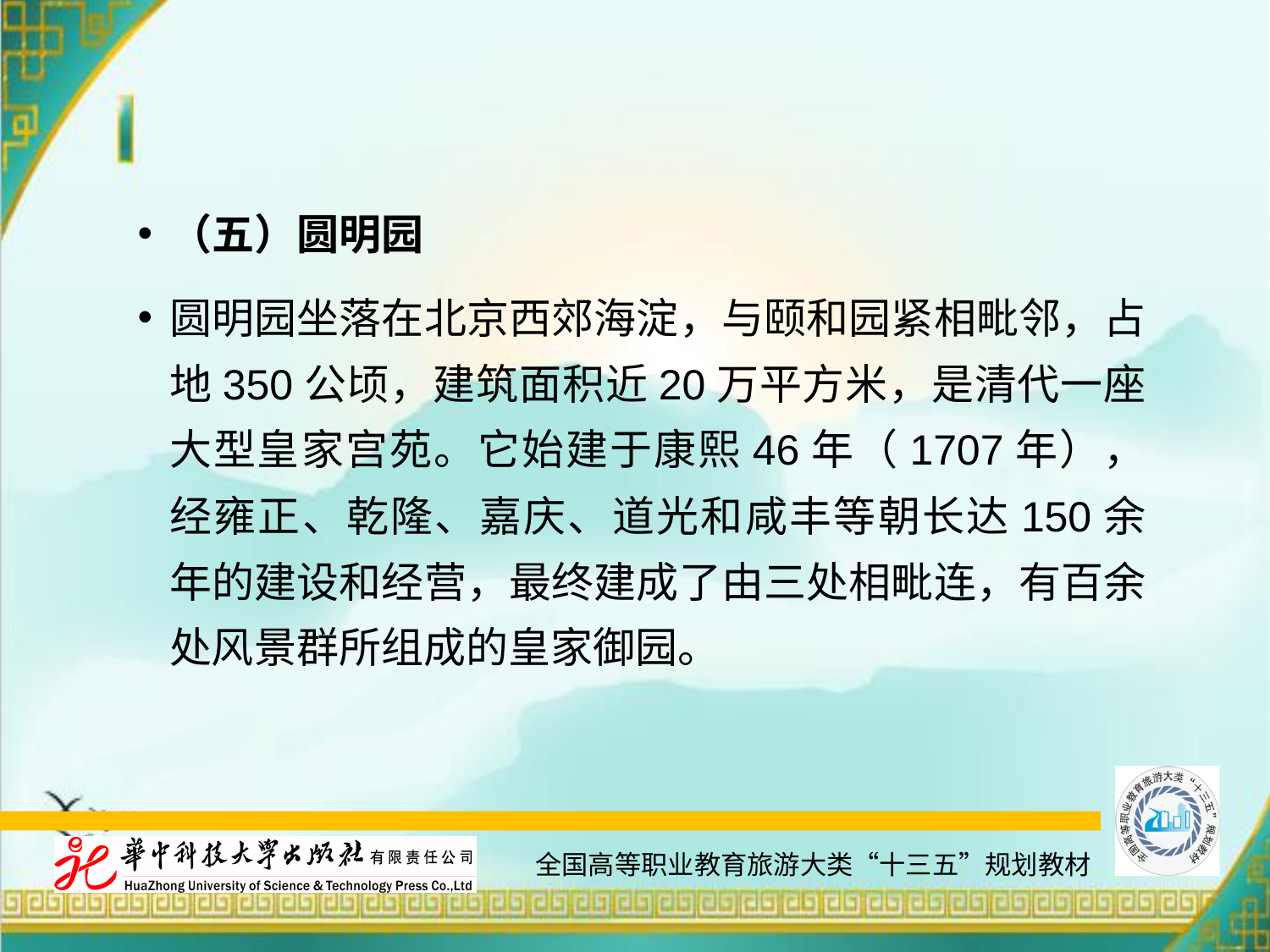

#
（五）圆明园
圆明园坐落在北京西郊海淀，与颐和园紧相毗邻，占地350公顷，建筑面积近20万平方米，是清代一座大型皇家宫苑。它始建于康熙46年（1707年），经雍正、乾隆、嘉庆、道光和咸丰等朝长达150余年的建设和经营，最终建成了由三处相毗连，有百余处风景群所组成的皇家御园。